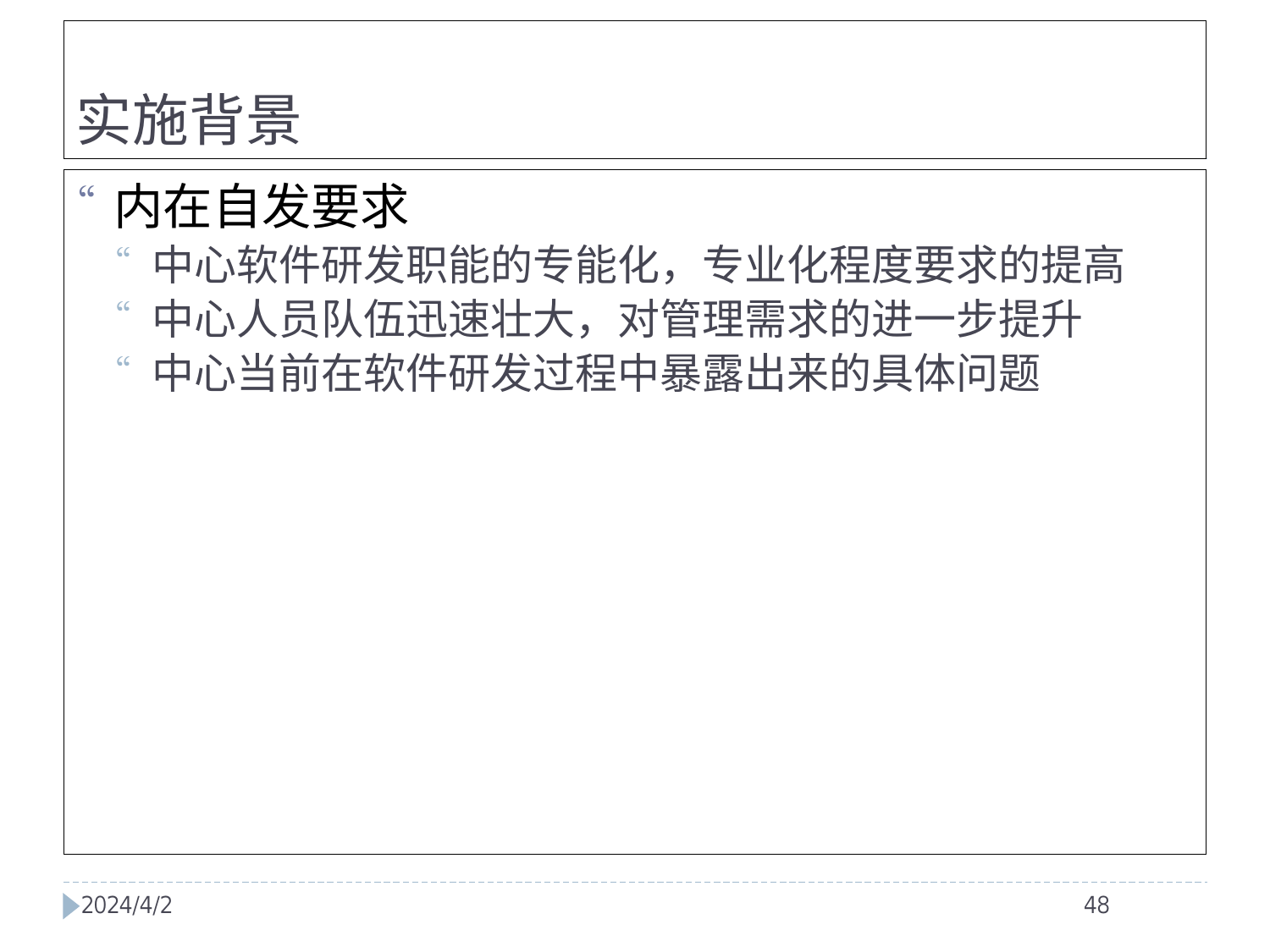

实施背景
内在自发要求
中心软件研发职能的专能化，专业化程度要求的提高
中心人员队伍迅速壮大，对管理需求的进一步提升
中心当前在软件研发过程中暴露出来的具体问题
2024/4/2
48